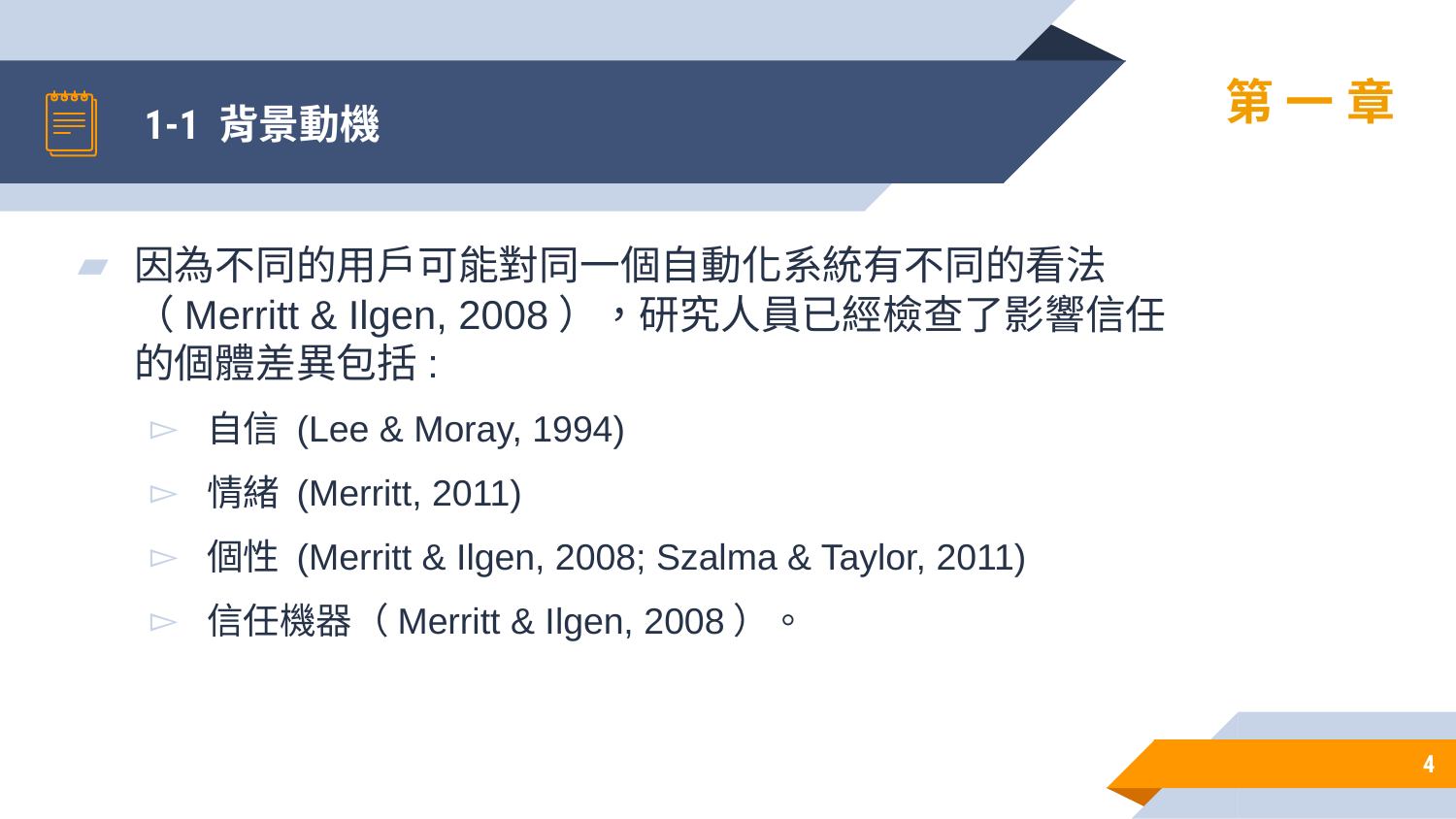

# 1-1 背景動機
第一章

因為不同的用戶可能對同一個自動化系統有不同的看法（Merritt & Ilgen, 2008），研究人員已經檢查了影響信任的個體差異包括:
自信 (Lee & Moray, 1994)
情緒 (Merritt, 2011)
個性 (Merritt & Ilgen, 2008; Szalma & Taylor, 2011)
信任機器（Merritt & Ilgen, 2008）。

4